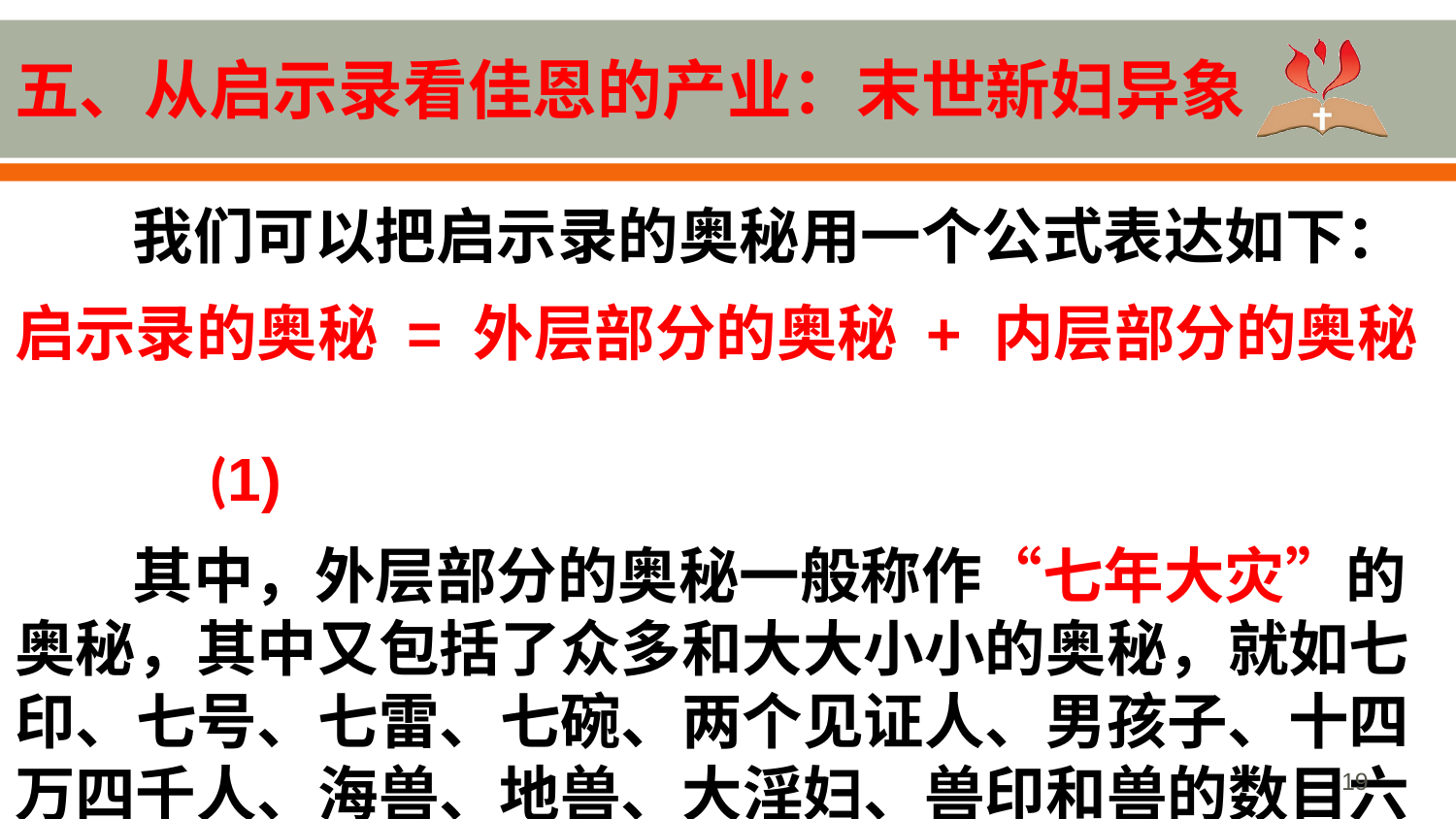

# 五、从启示录看佳恩的产业：末世新妇异象
我们可以把启示录的奥秘用一个公式表达如下：
启示录的奥秘 = 外层部分的奥秘 + 内层部分的奥秘                        	                                                                                     (1)
其中，外层部分的奥秘一般称作“七年大灾”的奥秘，其中又包括了众多和大大小小的奥秘，就如七印、七号、七雷、七碗、两个见证人、男孩子、十四万四千人、海兽、地兽、大淫妇、兽印和兽的数目六六六等等。

19